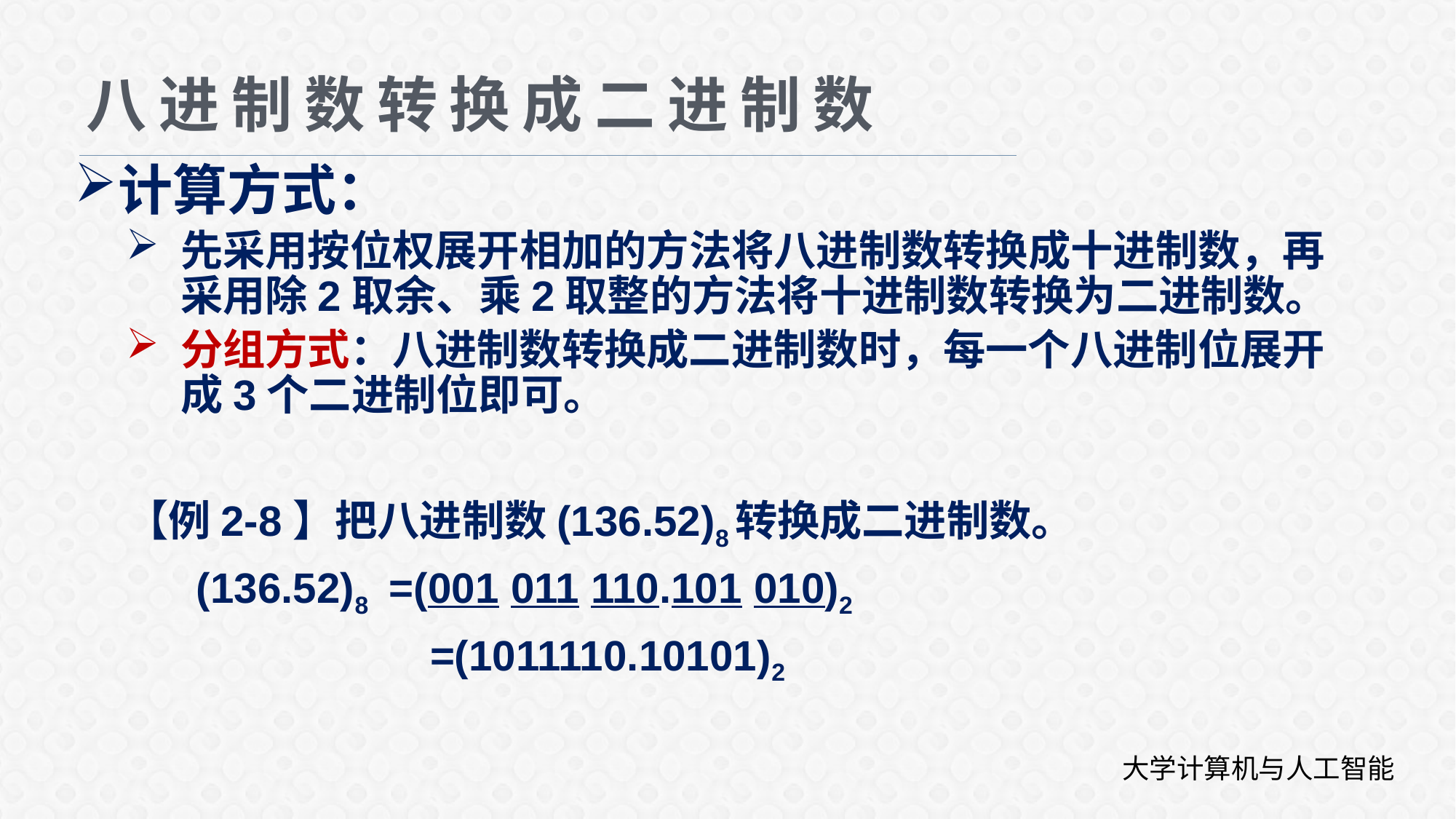

# 八进制数转换成二进制数
计算方式：
先采用按位权展开相加的方法将八进制数转换成十进制数，再采用除2取余、乘2取整的方法将十进制数转换为二进制数。
分组方式：八进制数转换成二进制数时，每一个八进制位展开成3个二进制位即可。

【例2-8】把八进制数(136.52)8转换成二进制数。
        (136.52)8   =(001 011 110.101 010)2
                      =(1011110.10101)2

大学计算机与人工智能